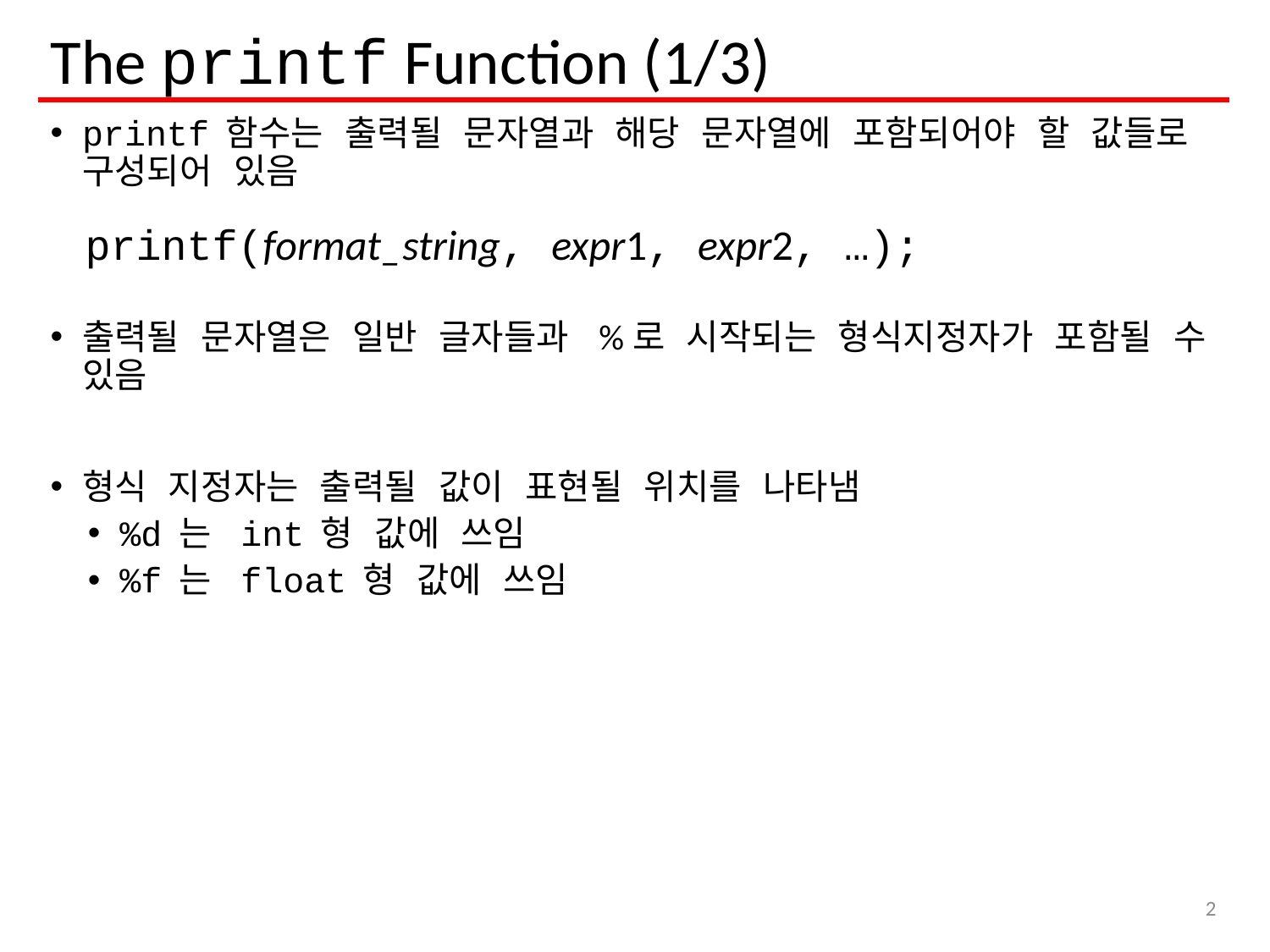

# The printf Function (1/3)
printf 함수는 출력될 문자열과 해당 문자열에 포함되어야 할 값들로 구성되어 있음

출력될 문자열은 일반 글자들과 %로 시작되는 형식지정자가 포함될 수 있음

형식 지정자는 출력될 값이 표현될 위치를 나타냄
%d 는 int 형 값에 쓰임
%f 는 float 형 값에 쓰임

printf(format_string, expr1, expr2, …);
2